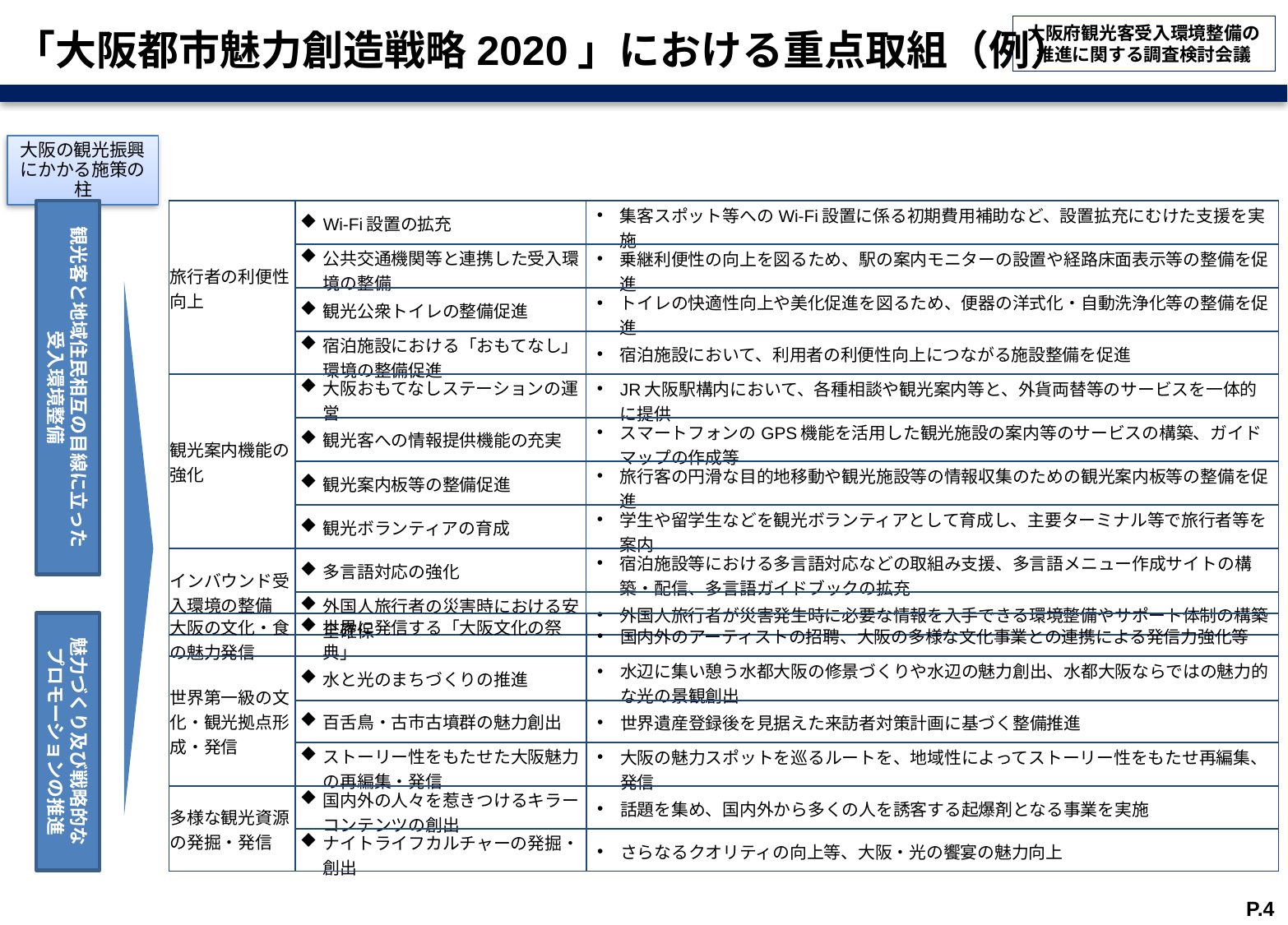

# 「大阪都市魅力創造戦略2020」における重点取組（例）
大阪の観光振興にかかる施策の柱
観光客と地域住民相互の目線に立った
受入環境整備
| 旅行者の利便性向上 | Wi-Fi設置の拡充 | 集客スポット等へのWi-Fi設置に係る初期費用補助など、設置拡充にむけた支援を実施 |
| --- | --- | --- |
|  | 公共交通機関等と連携した受入環境の整備 | 乗継利便性の向上を図るため、駅の案内モニターの設置や経路床面表示等の整備を促進 |
|  | 観光公衆トイレの整備促進 | トイレの快適性向上や美化促進を図るため、便器の洋式化・自動洗浄化等の整備を促進 |
|  | 宿泊施設における「おもてなし」環境の整備促進 | 宿泊施設において、利用者の利便性向上につながる施設整備を促進 |
| 観光案内機能の強化 | 大阪おもてなしステーションの運営 | JR大阪駅構内において、各種相談や観光案内等と、外貨両替等のサービスを一体的に提供 |
|  | 観光客への情報提供機能の充実 | スマートフォンのGPS機能を活用した観光施設の案内等のサービスの構築、ガイドマップの作成等 |
|  | 観光案内板等の整備促進 | 旅行客の円滑な目的地移動や観光施設等の情報収集のための観光案内板等の整備を促進 |
|  | 観光ボランティアの育成 | 学生や留学生などを観光ボランティアとして育成し、主要ターミナル等で旅行者等を案内 |
| インバウンド受入環境の整備 | 多言語対応の強化 | 宿泊施設等における多言語対応などの取組み支援、多言語メニュー作成サイトの構築・配信、多言語ガイドブックの拡充 |
|  | 外国人旅行者の災害時における安全確保 | 外国人旅行者が災害発生時に必要な情報を入手できる環境整備やサポート体制の構築 |

魅力づくり及び戦略的な
プロモーションの推進
| 大阪の文化・食の魅力発信 | 世界に発信する「大阪文化の祭典」 | 国内外のアーティストの招聘、大阪の多様な文化事業との連携による発信力強化等 |
| --- | --- | --- |
| 世界第一級の文化・観光拠点形成・発信 | 水と光のまちづくりの推進 | 水辺に集い憩う水都大阪の修景づくりや水辺の魅力創出、水都大阪ならではの魅力的な光の景観創出 |
|  | 百舌鳥・古市古墳群の魅力創出 | 世界遺産登録後を見据えた来訪者対策計画に基づく整備推進 |
|  | ストーリー性をもたせた大阪魅力の再編集・発信 | 大阪の魅力スポットを巡るルートを、地域性によってストーリー性をもたせ再編集、発信 |
| 多様な観光資源の発掘・発信 | 国内外の人々を惹きつけるキラーコンテンツの創出 | 話題を集め、国内外から多くの人を誘客する起爆剤となる事業を実施 |
|  | ナイトライフカルチャーの発掘・創出 | さらなるクオリティの向上等、大阪・光の饗宴の魅力向上 |
P.4